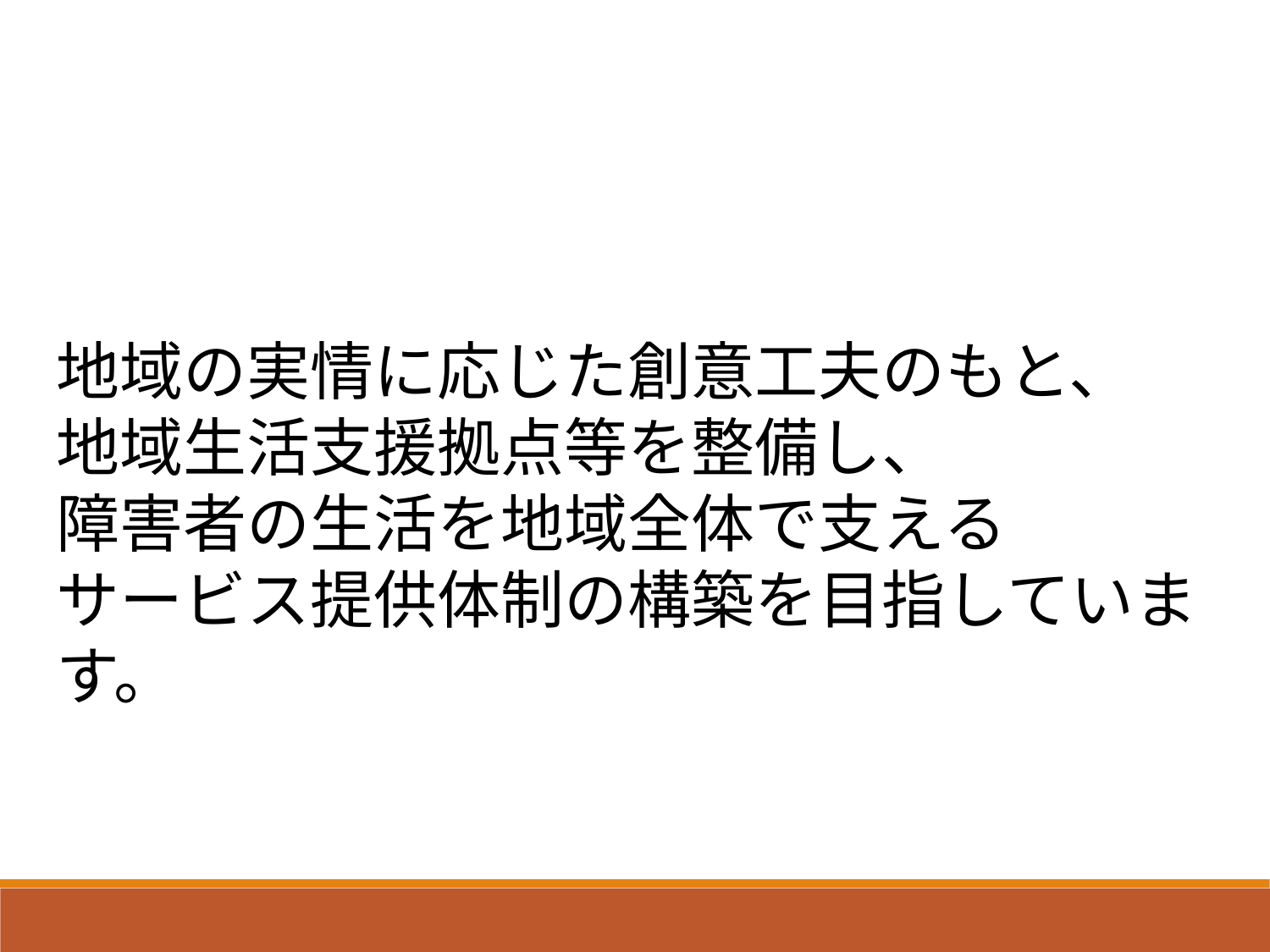

地域の実情に応じた創意工夫のもと、
地域生活支援拠点等を整備し、
障害者の生活を地域全体で支える
サービス提供体制の構築を目指しています。